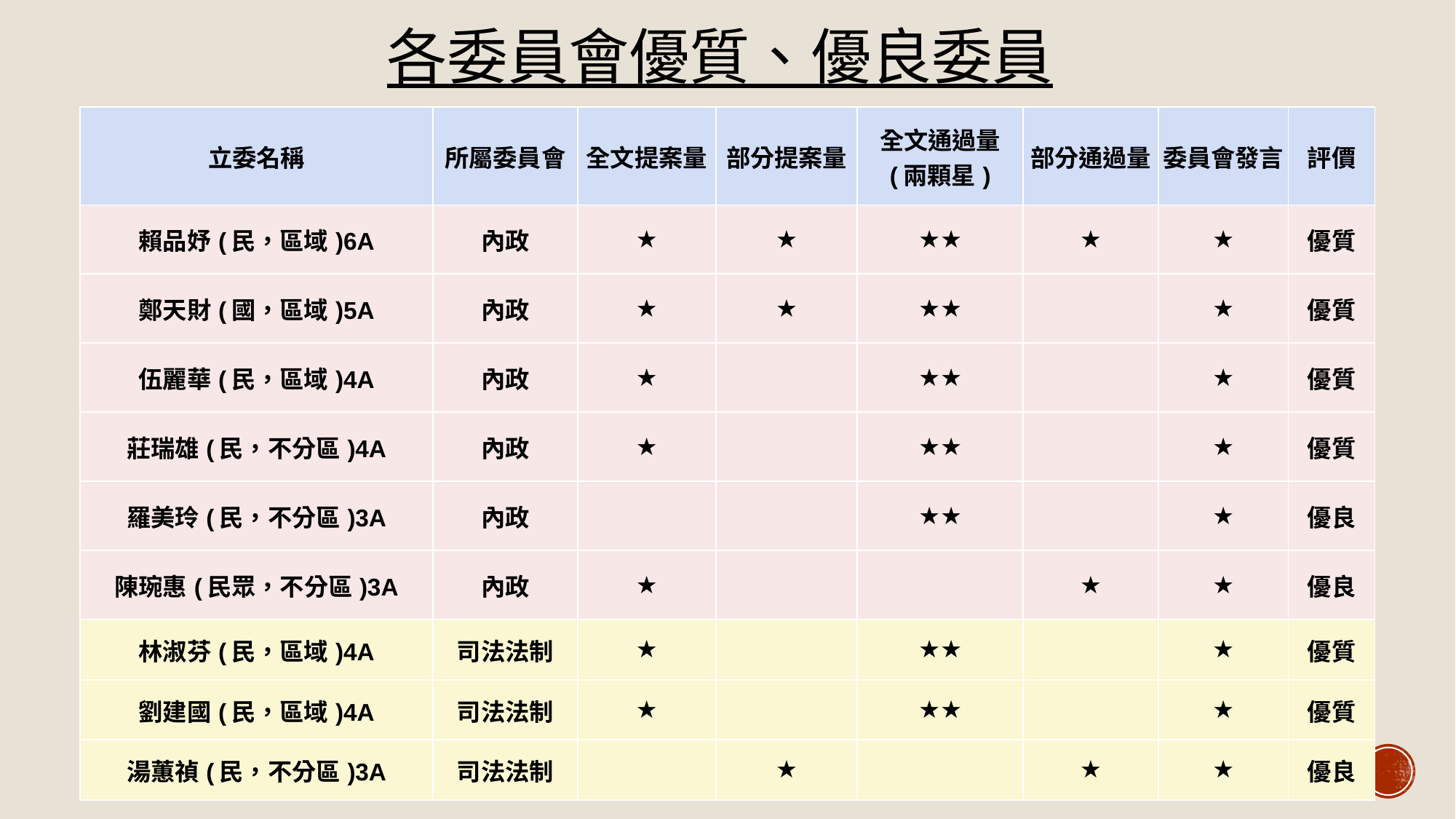

# 各委員會優質、優良委員
| 立委名稱 | 所屬委員會 | 全文提案量 | 部分提案量 | 全文通過量 (兩顆星) | 部分通過量 | 委員會發言 | 評價 |
| --- | --- | --- | --- | --- | --- | --- | --- |
| 賴品妤(民，區域)6A | 內政 | ★ | ★ | ★★ | ★ | ★ | 優質 |
| 鄭天財(國，區域)5A | 內政 | ★ | ★ | ★★ |  | ★ | 優質 |
| 伍麗華(民，區域)4A | 內政 | ★ |  | ★★ |  | ★ | 優質 |
| 莊瑞雄(民，不分區)4A | 內政 | ★ |  | ★★ |  | ★ | 優質 |
| 羅美玲(民，不分區)3A | 內政 |  |  | ★★ |  | ★ | 優良 |
| 陳琬惠(民眾，不分區)3A | 內政 | ★ |  |  | ★ | ★ | 優良 |
| 林淑芬(民，區域)4A | 司法法制 | ★ |  | ★★ |  | ★ | 優質 |
| 劉建國(民，區域)4A | 司法法制 | ★ |  | ★★ |  | ★ | 優質 |
| 湯蕙禎(民，不分區)3A | 司法法制 |  | ★ |  | ★ | ★ | 優良 |